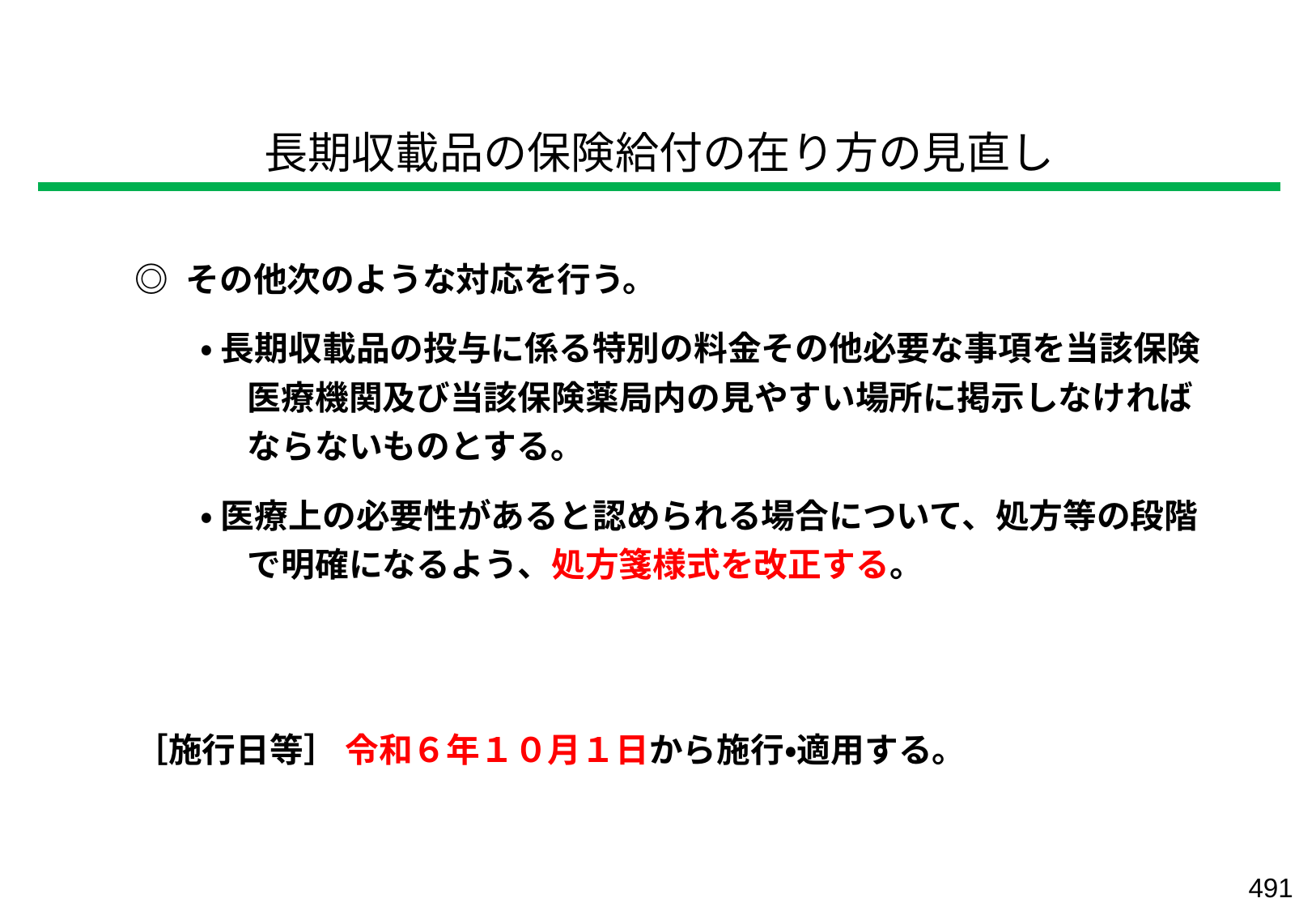

| 長期収載品の保険給付の在り方の見直し |
| --- |
| ◎ その他次のような対応を行う。 ・ 長期収載品の投与に係る特別の料金その他必要な事項を当該保険医療機関及び当該保険薬局内の見やすい場所に掲示しなければならないものとする。 ・ 医療上の必要性があると認められる場合について、処方等の段階で明確になるよう、処方箋様式を改正する。 ［施行日等］ 令和６年１０月１日から施行・適用する。 |
| --- |
491